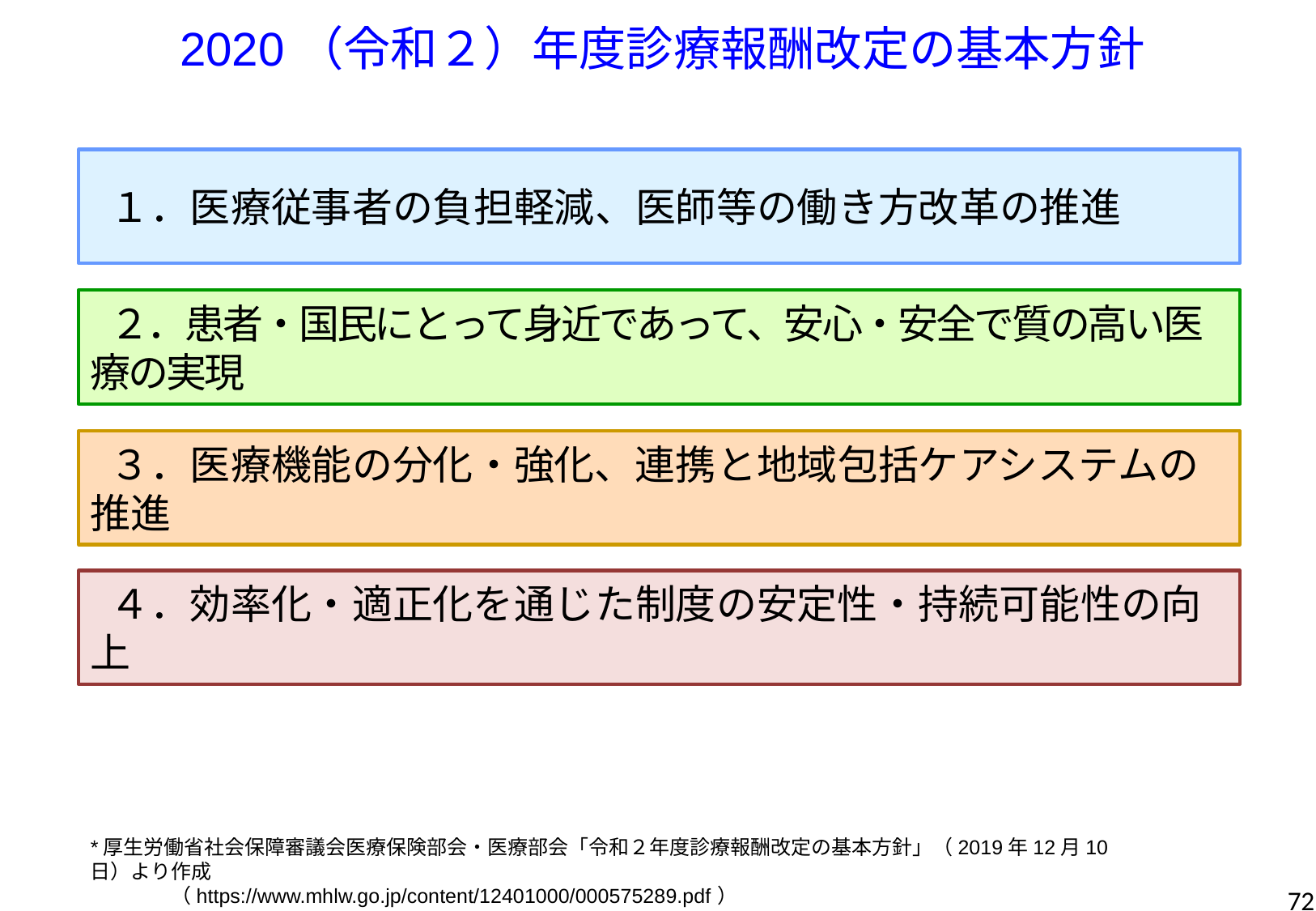

2020（令和２）年度診療報酬改定の基本方針
 １．医療従事者の負担軽減、医師等の働き方改革の推進
 ２．患者・国民にとって身近であって、安心・安全で質の高い医療の実現
 ３．医療機能の分化・強化、連携と地域包括ケアシステムの推進
 ４．効率化・適正化を通じた制度の安定性・持続可能性の向上
*厚生労働省社会保障審議会医療保険部会・医療部会「令和２年度診療報酬改定の基本方針」（2019年12月10日）より作成
　　　　（https://www.mhlw.go.jp/content/12401000/000575289.pdf）
72